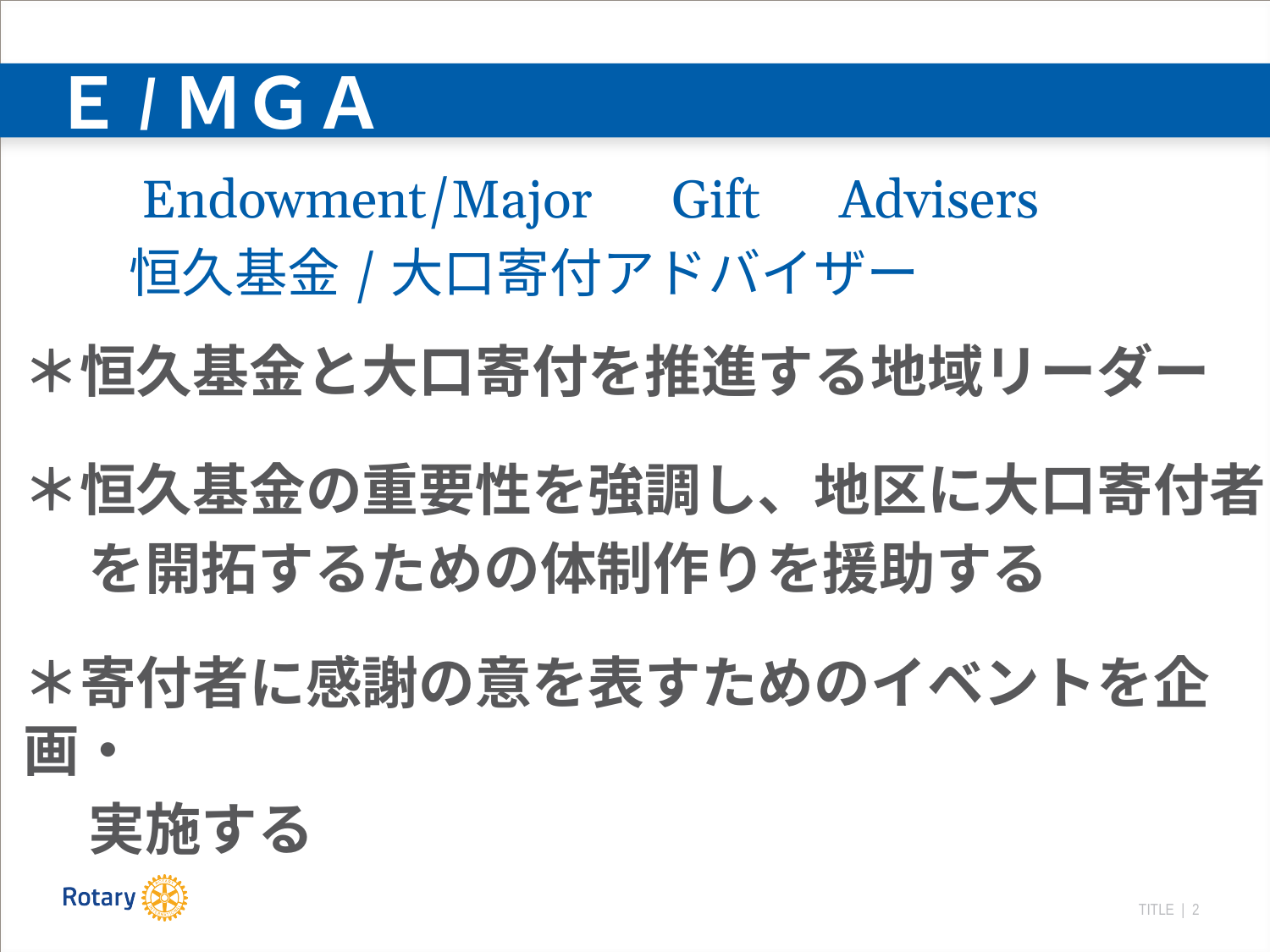

# Ｅ/ＭＧＡ
　　Endowment/Major　Gift　Advisers
　　恒久基金/大口寄付アドバイザー

＊恒久基金と大口寄付を推進する地域リーダー

＊恒久基金の重要性を強調し、地区に大口寄付者
    を開拓するための体制作りを援助する

＊寄付者に感謝の意を表すためのイベントを企画・
    実施する